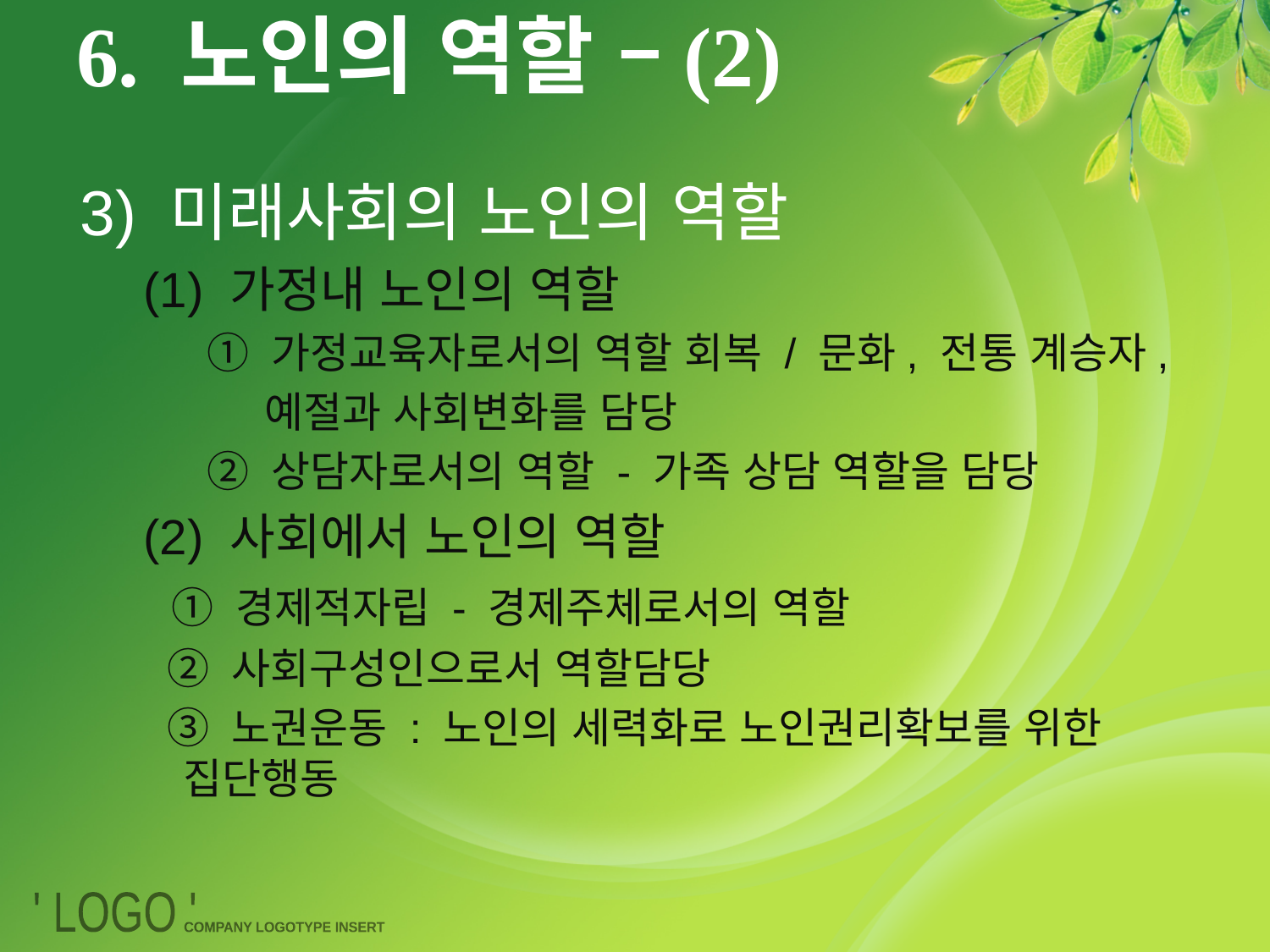

# 6. 노인의 역할 –(2)
3) 미래사회의 노인의 역할
(1) 가정내 노인의 역할
① 가정교육자로서의 역할 회복 / 문화, 전통 계승자,
    예절과 사회변화를 담당
② 상담자로서의 역할 - 가족 상담 역할을 담당
(2) 사회에서 노인의 역할
  ① 경제적자립 - 경제주체로서의 역할
  ② 사회구성인으로서 역할담당
  ③ 노권운동 : 노인의 세력화로 노인권리확보를 위한 집단행동